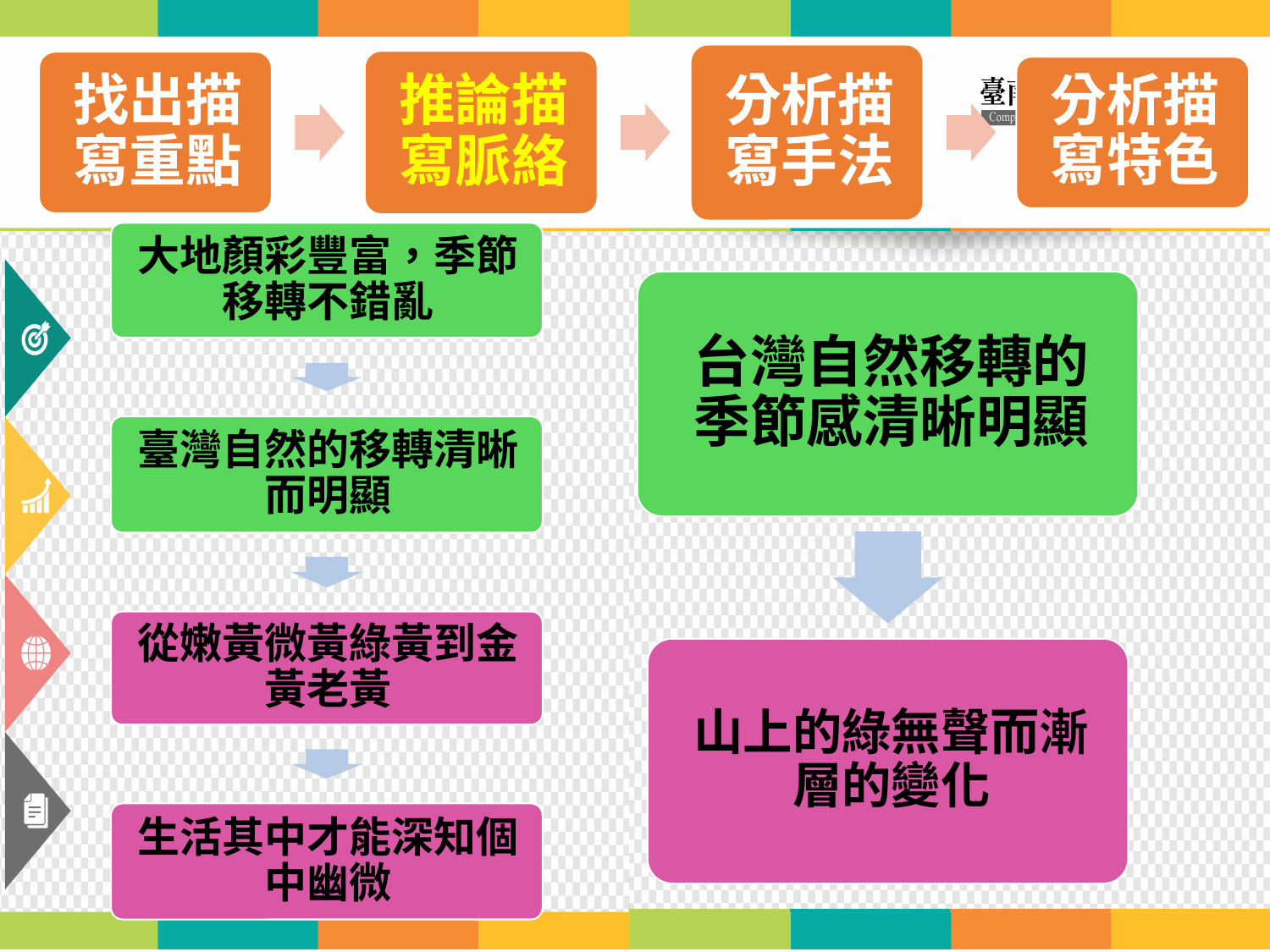

找出描寫重點

推論描寫脈絡

分析描寫手法

分析描寫特色
大地顏彩豐富，季節移轉不錯亂

臺灣自然的移轉清晰而明顯

從嫩黃微黃綠黃到金黃老黃

生活其中才能深知個中幽微
台灣自然移轉的季節感清晰明顯

山上的綠無聲而漸層的變化